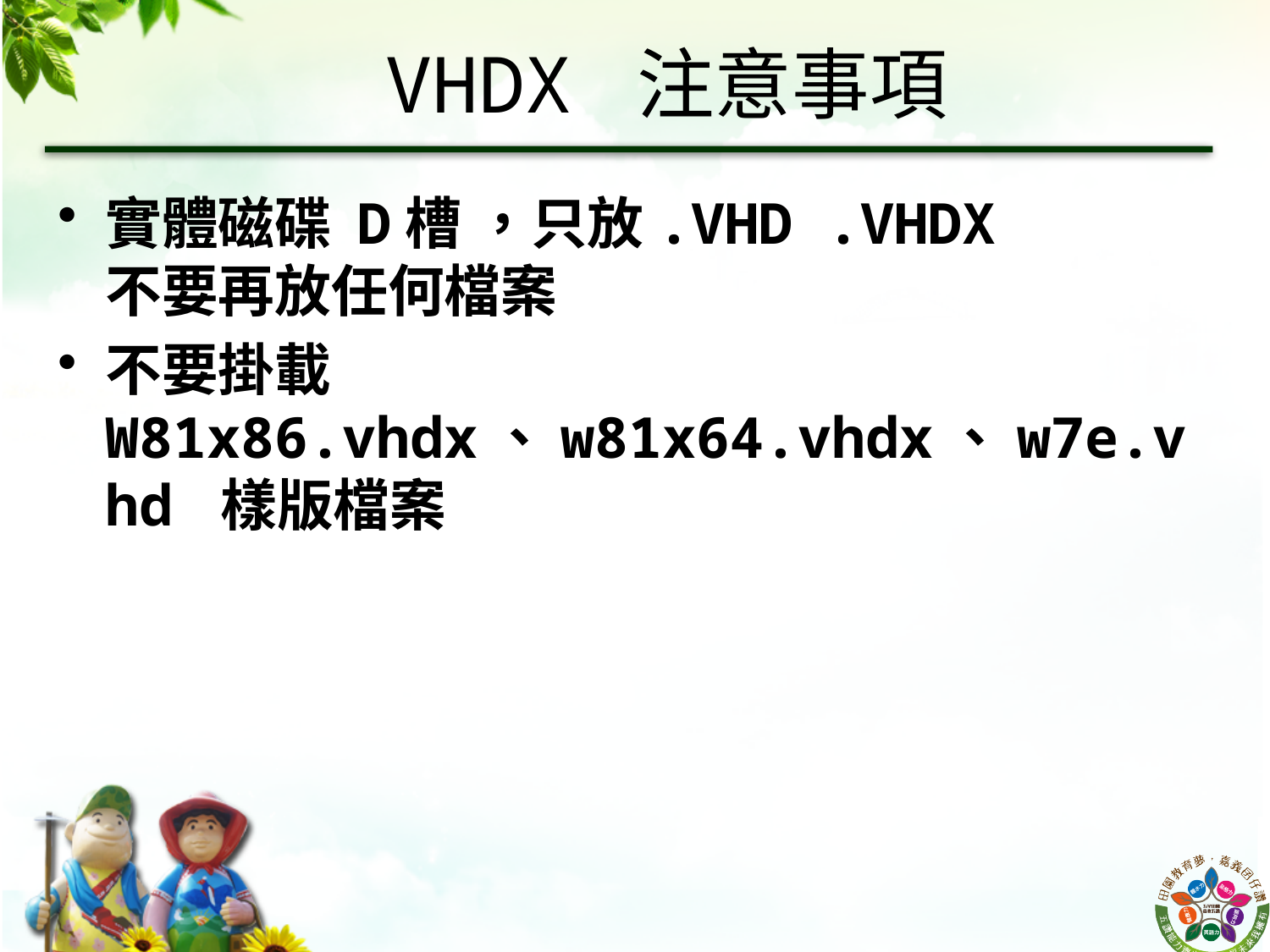

# VHDX 注意事項
實體磁碟 D槽 ，只放.VHD .VHDX
不要再放任何檔案
不要掛載W81x86.vhdx、w81x64.vhdx、w7e.vhd 樣版檔案